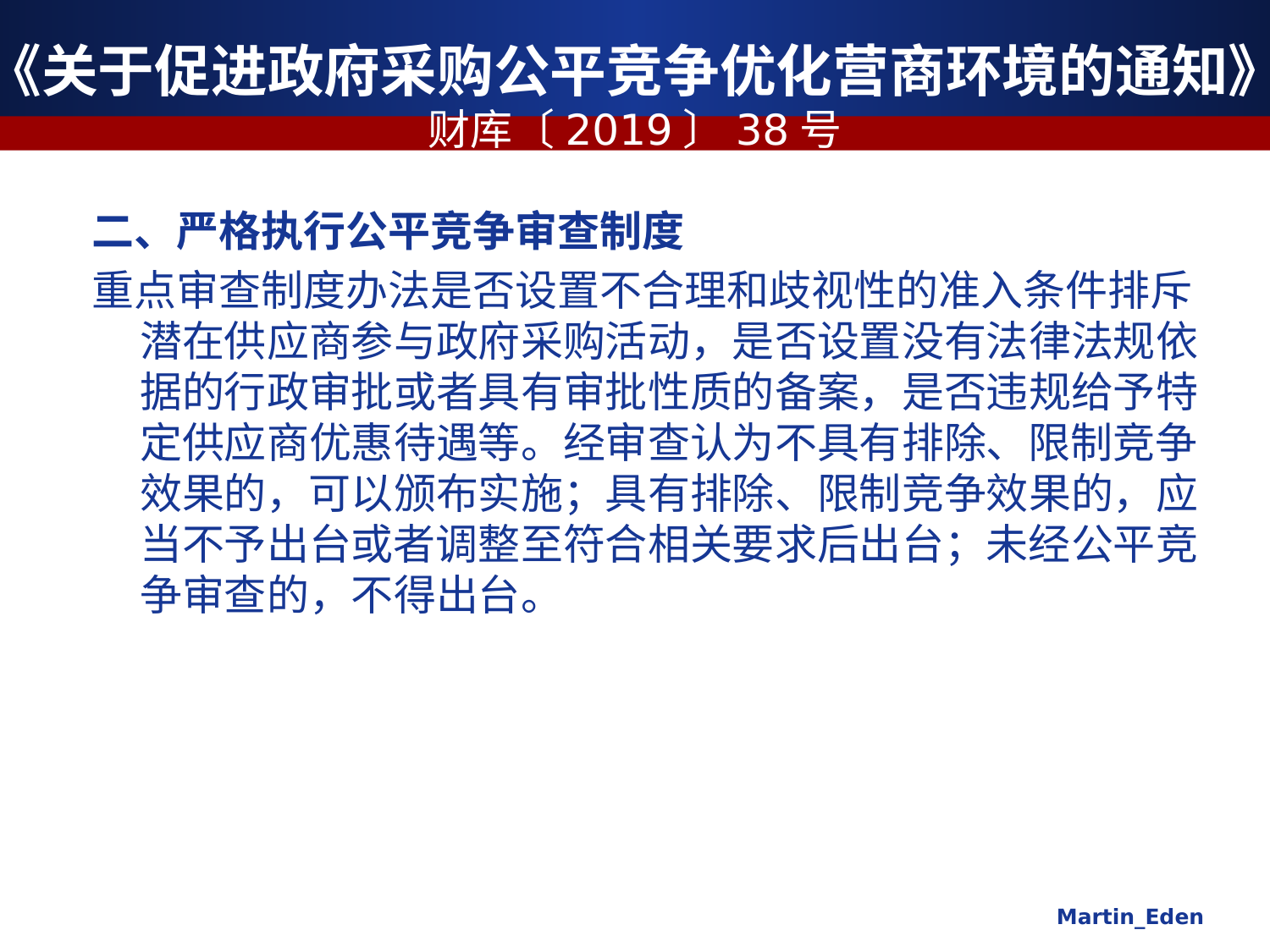

# 《关于促进政府采购公平竞争优化营商环境的通知》 财库〔2019〕38号
二、严格执行公平竞争审查制度
重点审查制度办法是否设置不合理和歧视性的准入条件排斥潜在供应商参与政府采购活动，是否设置没有法律法规依据的行政审批或者具有审批性质的备案，是否违规给予特定供应商优惠待遇等。经审查认为不具有排除、限制竞争效果的，可以颁布实施；具有排除、限制竞争效果的，应当不予出台或者调整至符合相关要求后出台；未经公平竞争审查的，不得出台。
Martin_Eden